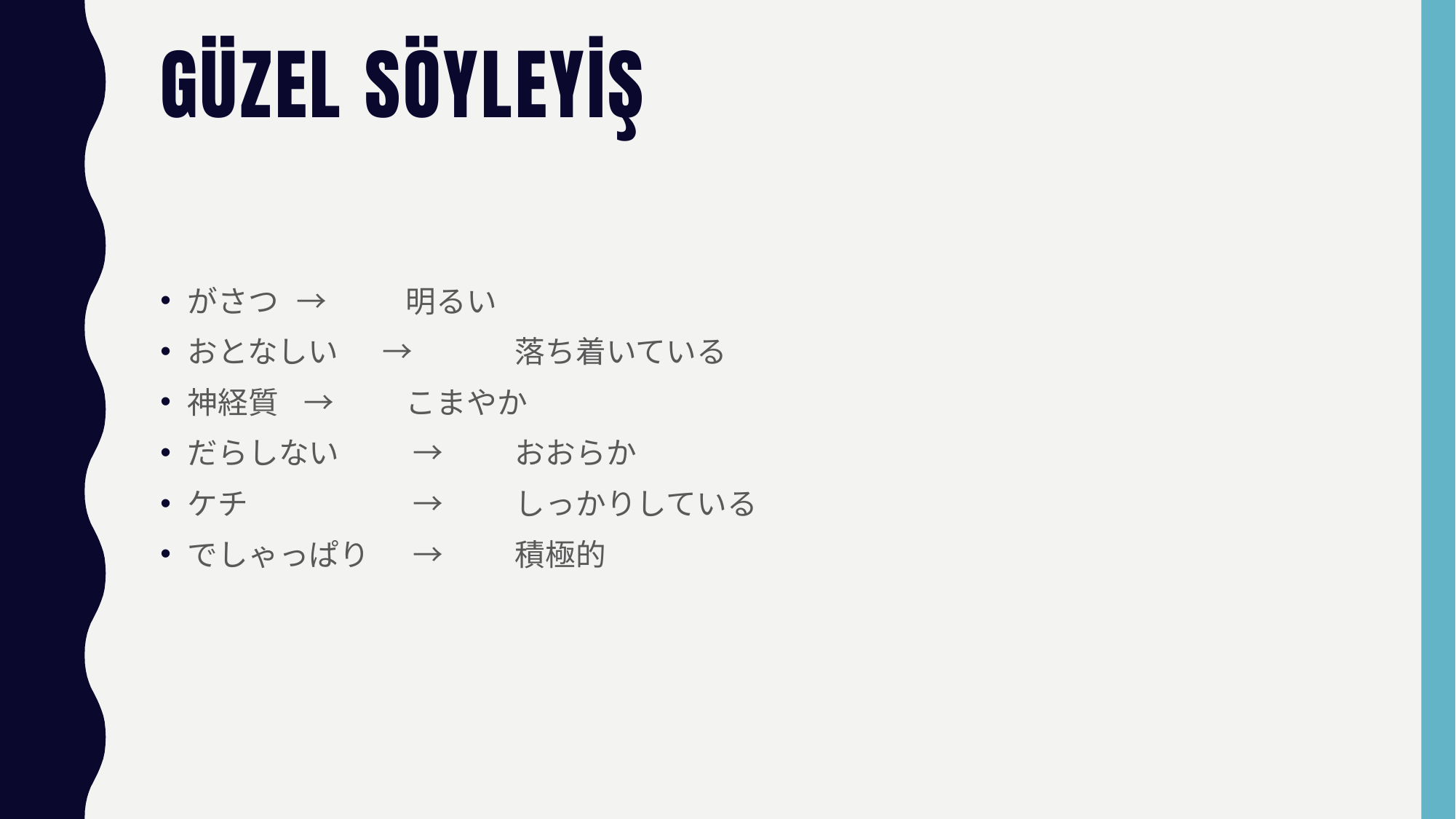

# Güzel söyleyiş
がさつ	→	明るい
おとなしい　  →	落ち着いている
神経質	 →	こまやか
だらしない	 →	おおらか
ケチ		 →	しっかりしている
でしゃっぱり	 →　	積極的